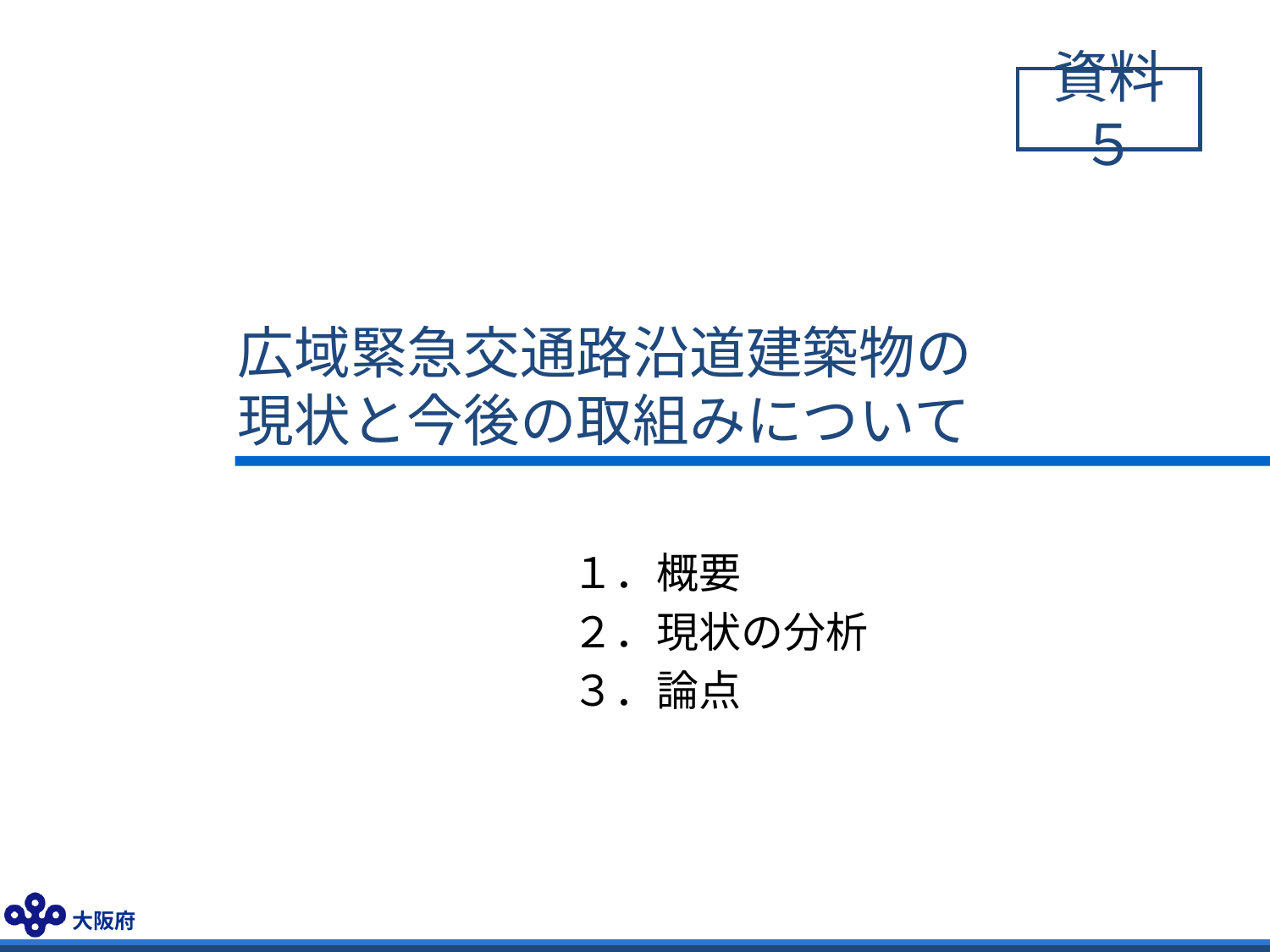

資料５
# 広域緊急交通路沿道建築物の 現状と今後の取組みについて
１．概要
２．現状の分析
３．論点